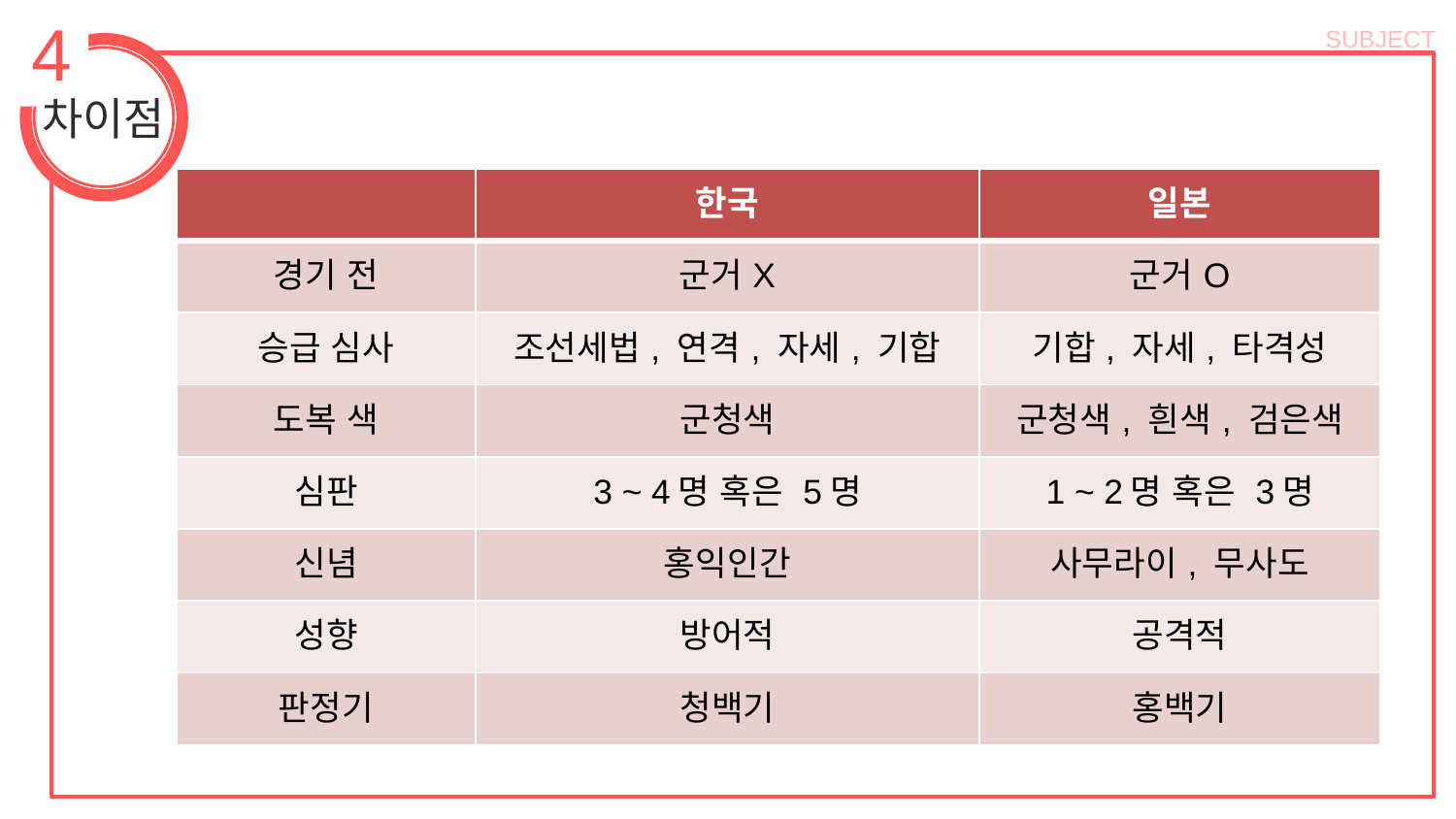

4
SUBJECT
차이점
|  | 한국 | 일본 |
| --- | --- | --- |
| 경기 전 | 군거X | 군거O |
| 승급 심사 | 조선세법, 연격, 자세, 기합 | 기합, 자세, 타격성 |
| 도복 색 | 군청색 | 군청색, 흰색, 검은색 |
| 심판 | 3 ~ 4명 혹은 5명 | 1 ~ 2명 혹은 3명 |
| 신념 | 홍익인간 | 사무라이, 무사도 |
| 성향 | 방어적 | 공격적 |
| 판정기 | 청백기 | 홍백기 |